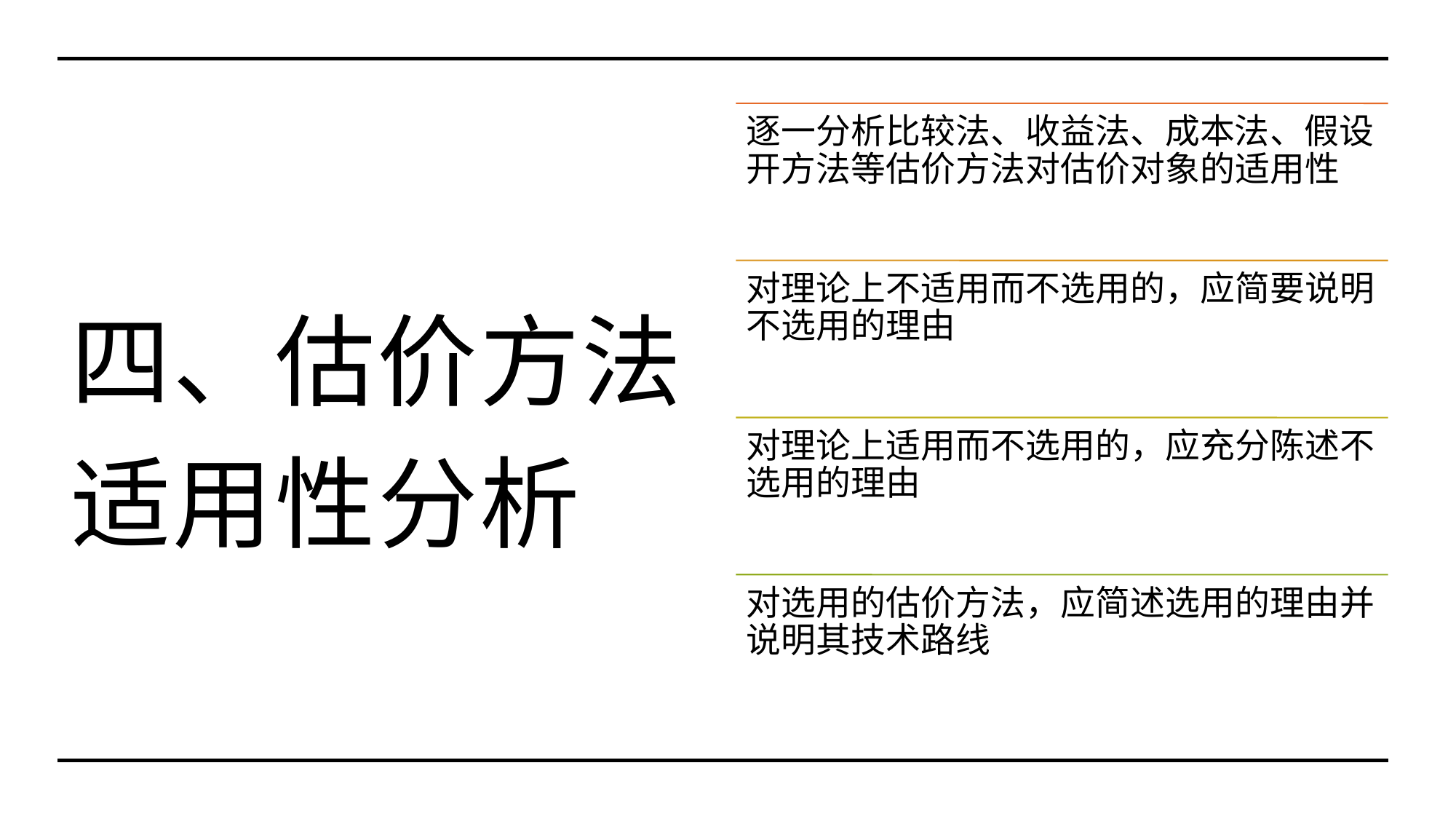

逐一分析比较法、收益法、成本法、假设开方法等估价方法对估价对象的适用性
对理论上不适用而不选用的，应简要说明不选用的理由
对理论上适用而不选用的，应充分陈述不选用的理由
对选用的估价方法，应简述选用的理由并说明其技术路线
# 四、估价方法适用性分析